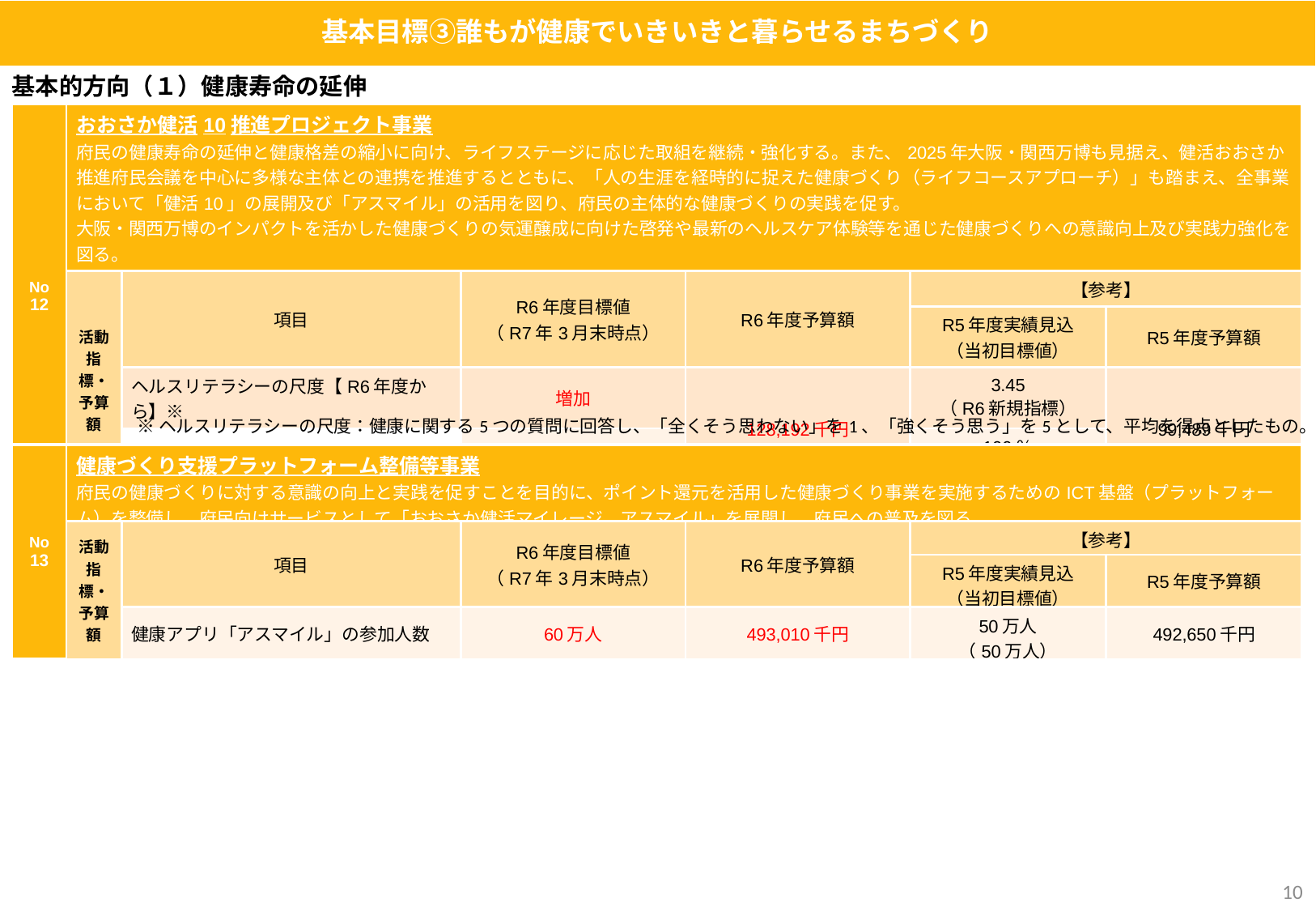

基本目標③誰もが健康でいきいきと暮らせるまちづくり
基本的方向（１）健康寿命の延伸
| No 12 | おおさか健活10推進プロジェクト事業 府民の健康寿命の延伸と健康格差の縮小に向け、ライフステージに応じた取組を継続・強化する。また、2025年大阪・関西万博も見据え、健活おおさか推進府民会議を中心に多様な主体との連携を推進するとともに、「人の生涯を経時的に捉えた健康づくり（ライフコースアプローチ）」も踏まえ、全事業において「健活10」の展開及び「アスマイル」の活用を図り、府民の主体的な健康づくりの実践を促す。 大阪・関西万博のインパクトを活かした健康づくりの気運醸成に向けた啓発や最新のヘルスケア体験等を通じた健康づくりへの意識向上及び実践力強化を図る。 |  |  |  |  |  |
| --- | --- | --- | --- | --- | --- | --- |
|  | 活動指標・予算額 | 項目 | R6年度目標値 （R7年3月末時点） | R6年度予算額 | 【参考】 |  |
|  | 目標値・予算額 | 項目 | 目標値 | 実績値 （前年度実績） | R5年度実績見込 （当初目標値） | R5年度予算額 |
|  |  | ヘルスリテラシーの尺度【R6年度から】※ | 増加 | 128,192千円 | 3.45 （R6新規指標） | 99,489千円 |
|  |  | 府民の健康への関心度【R5年度まで】 | ー | 177,925千円 | 100％ （100％） | 99,489千円 |
※ヘルスリテラシーの尺度：健康に関する5つの質問に回答し、「全くそう思わない」を1、「強くそう思う」を5として、平均を得点としたもの。
| No 13 | 健康づくり支援プラットフォーム整備等事業 府民の健康づくりに対する意識の向上と実践を促すことを目的に、ポイント還元を活用した健康づくり事業を実施するためのICT基盤（プラットフォーム）を整備し、府民向けサービスとして「おおさか健活マイレージ　アスマイル」を展開し、府民への普及を図る。 |  |  |  |  |  |
| --- | --- | --- | --- | --- | --- | --- |
|  | 活動指標・予算額 | 項目 | R6年度目標値 （R7年3月末時点） | R6年度予算額 | 【参考】 |  |
|  | 目標値・予算額 | 項目 |  |  | R5年度実績見込 （当初目標値） | R5年度予算額 |
|  |  | 健康アプリ「アスマイル」の参加人数 | 60万人 | 493,010千円 | 50万人 （50万人） | 492,650千円 |
10